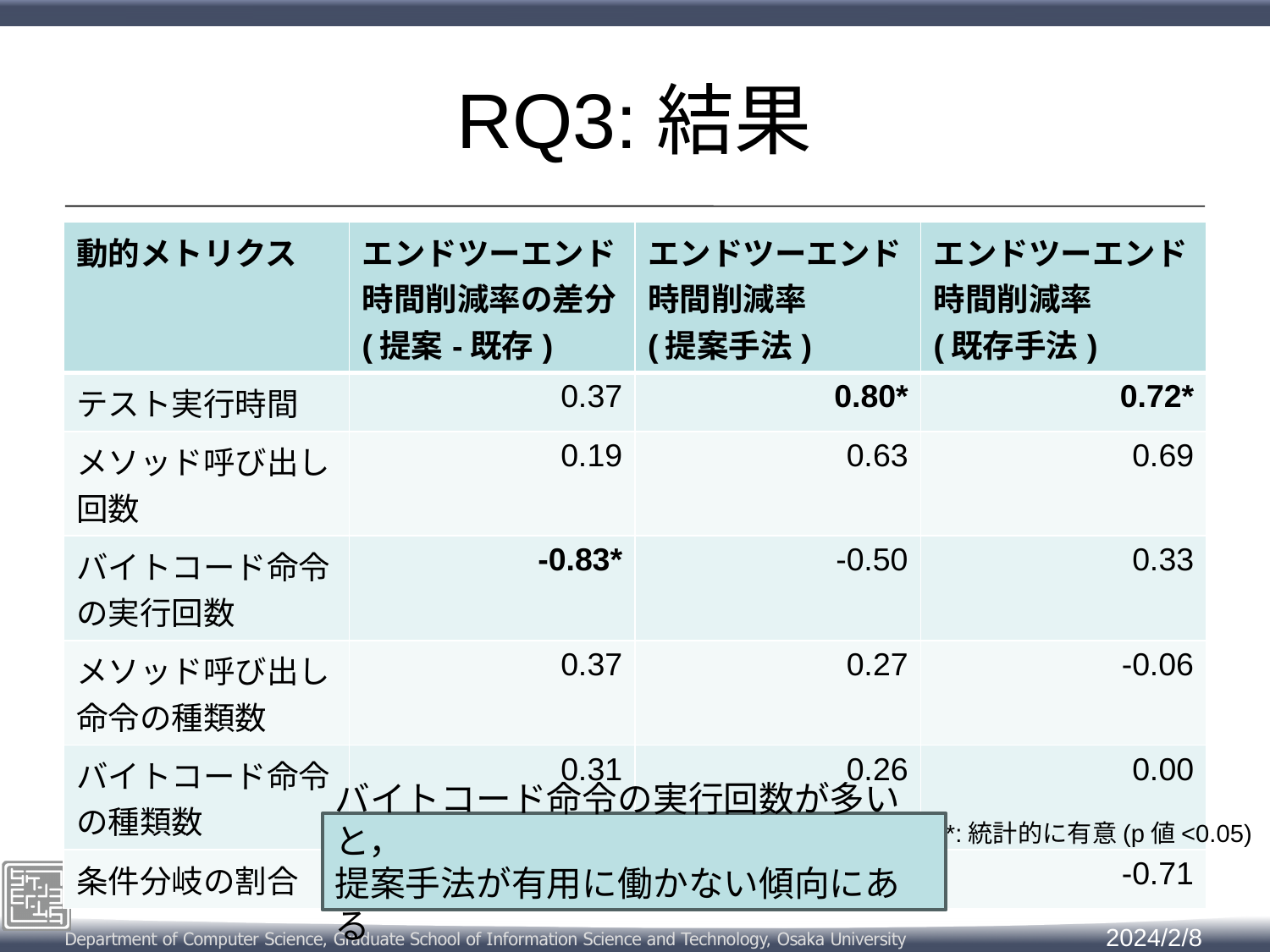

# RQ3:結果
| 動的メトリクス | エンドツーエンド 時間削減率の差分 (提案-既存) | エンドツーエンド 時間削減率 (提案手法) | エンドツーエンド 時間削減率 (既存手法) |
| --- | --- | --- | --- |
| テスト実行時間 | 0.37 | 0.80\* | 0.72\* |
| メソッド呼び出し回数 | 0.19 | 0.63 | 0.69 |
| バイトコード命令の実行回数 | -0.83\* | -0.50 | 0.33 |
| メソッド呼び出し命令の種類数 | 0.37 | 0.27 | -0.06 |
| バイトコード命令の種類数 | 0.31 | 0.26 | 0.00 |
| 条件分岐の割合 | -0.08 | -0.54 | -0.71 |
*:統計的に有意(p値<0.05)
バイトコード命令の実行回数が多いと，
提案手法が有用に働かない傾向にある
38
2024/2/8